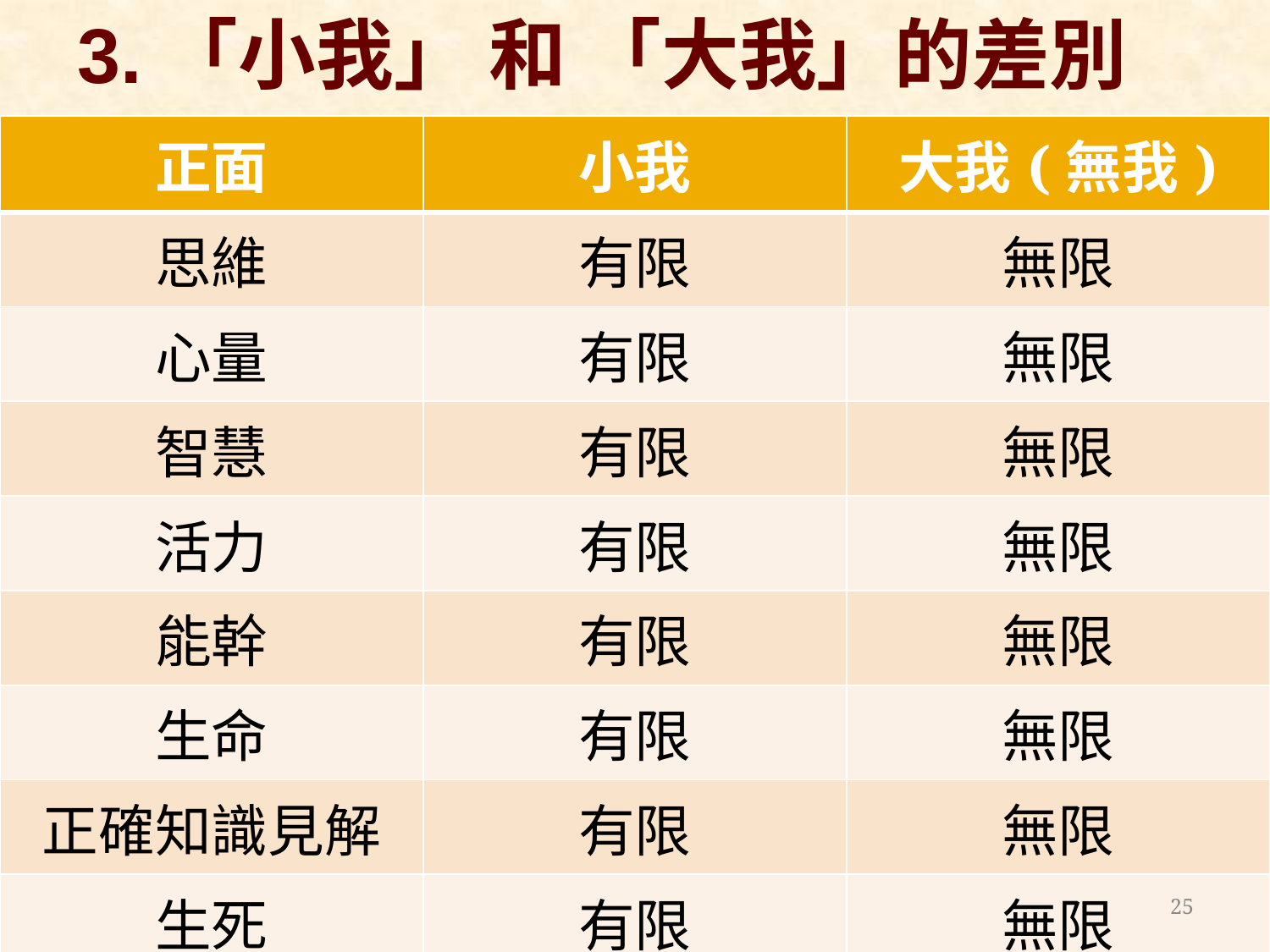

3.「小我」 和 「大我」的差別
| 正面 | 小我 | 大我(無我) |
| --- | --- | --- |
| 思維 | 有限 | 無限 |
| 心量 | 有限 | 無限 |
| 智慧 | 有限 | 無限 |
| 活力 | 有限 | 無限 |
| 能幹 | 有限 | 無限 |
| 生命 | 有限 | 無限 |
| 正確知識見解 | 有限 | 無限 |
| 生死 | 有限 | 無限 |
25